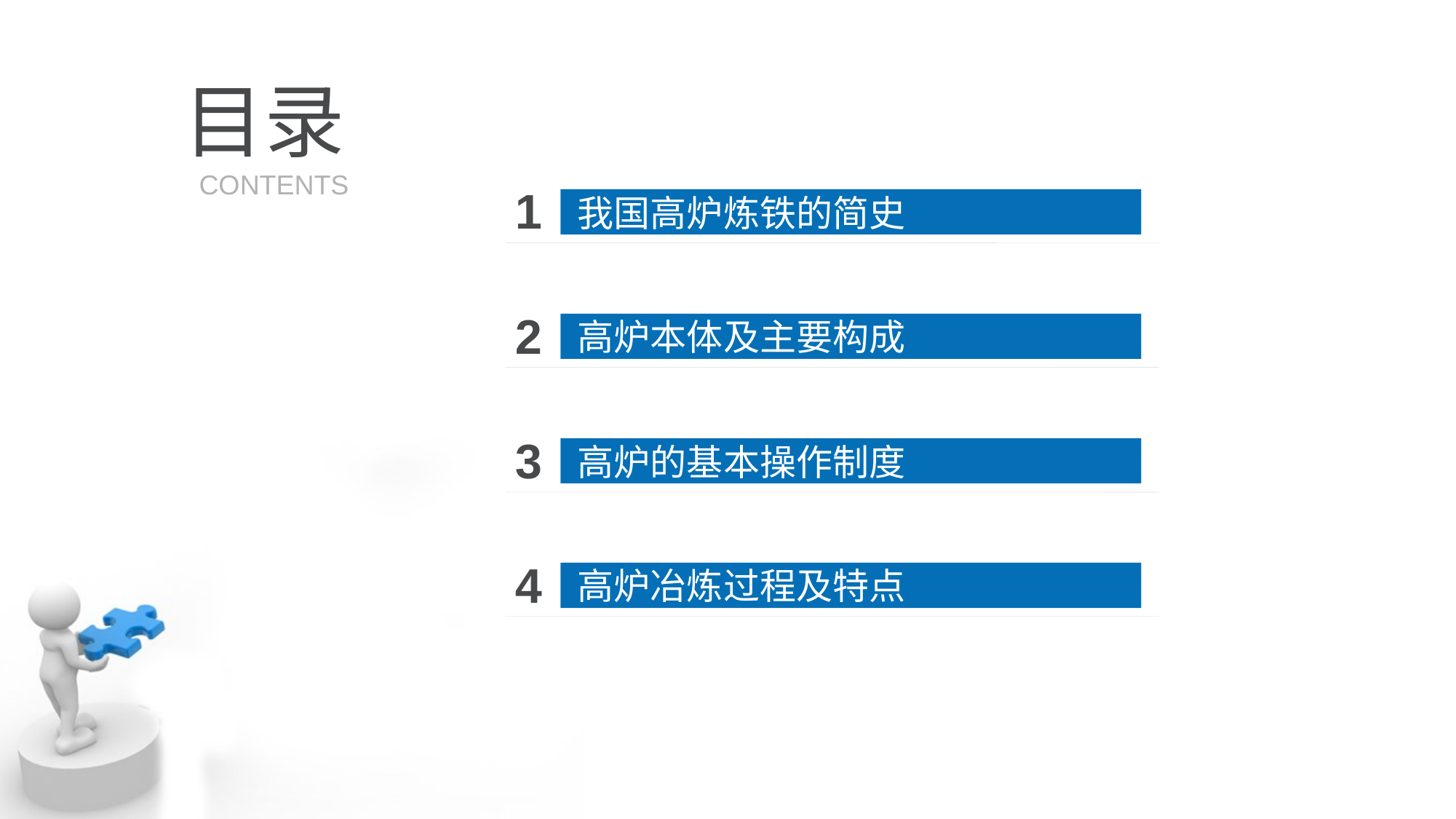

目录
 CONTENTS
1
我国高炉炼铁的简史

2
高炉本体及主要构成

3
高炉的基本操作制度

4
高炉冶炼过程及特点